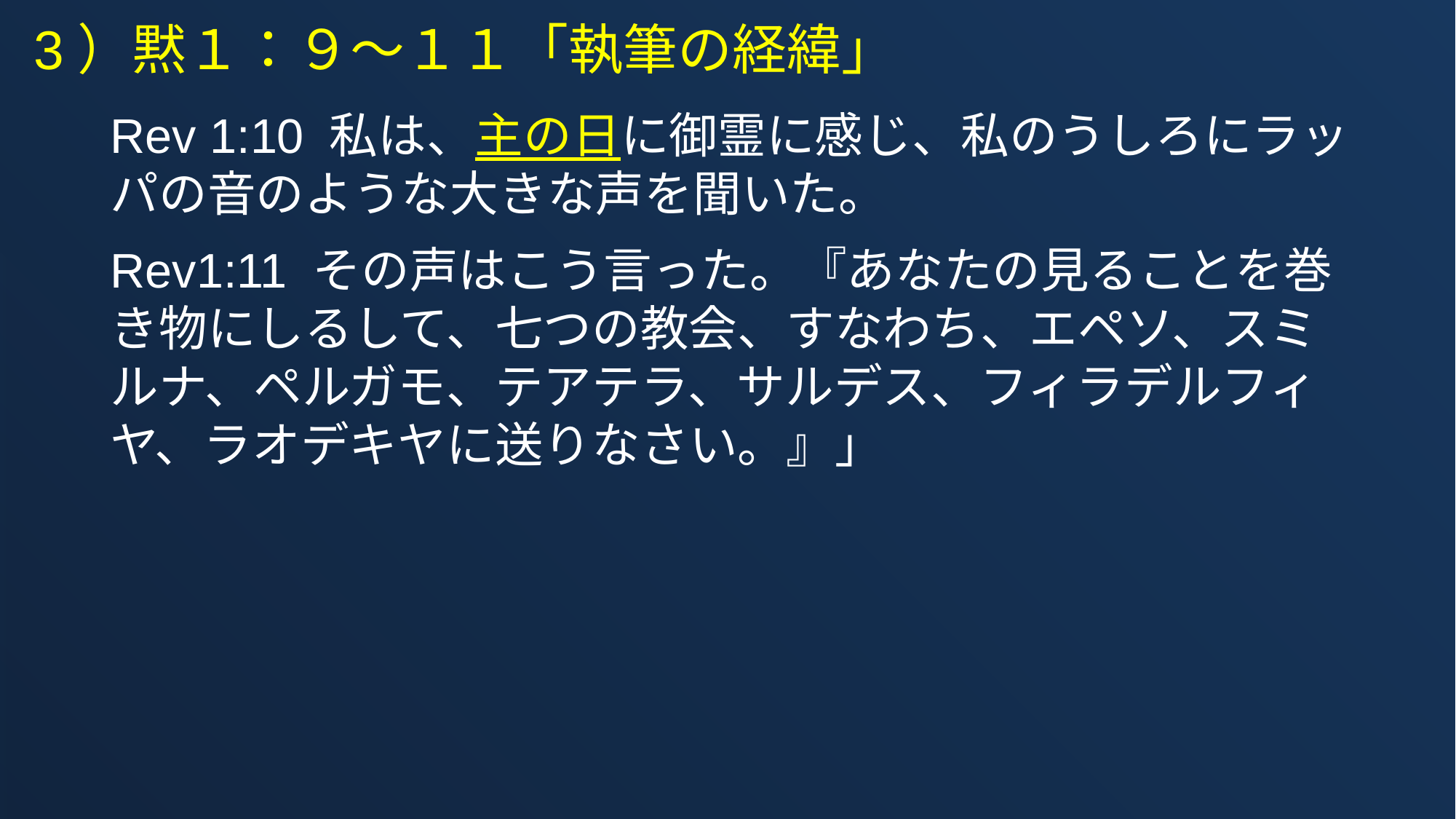

3）黙１：９～１１「執筆の経緯」
Rev 1:10 私は、主の日に御霊に感じ、私のうしろにラッパの音のような大きな声を聞いた。

Rev1:11 その声はこう言った。『あなたの見ることを巻き物にしるして、七つの教会、すなわち、エペソ、スミルナ、ペルガモ、テアテラ、サルデス、フィラデルフィヤ、ラオデキヤに送りなさい。』」